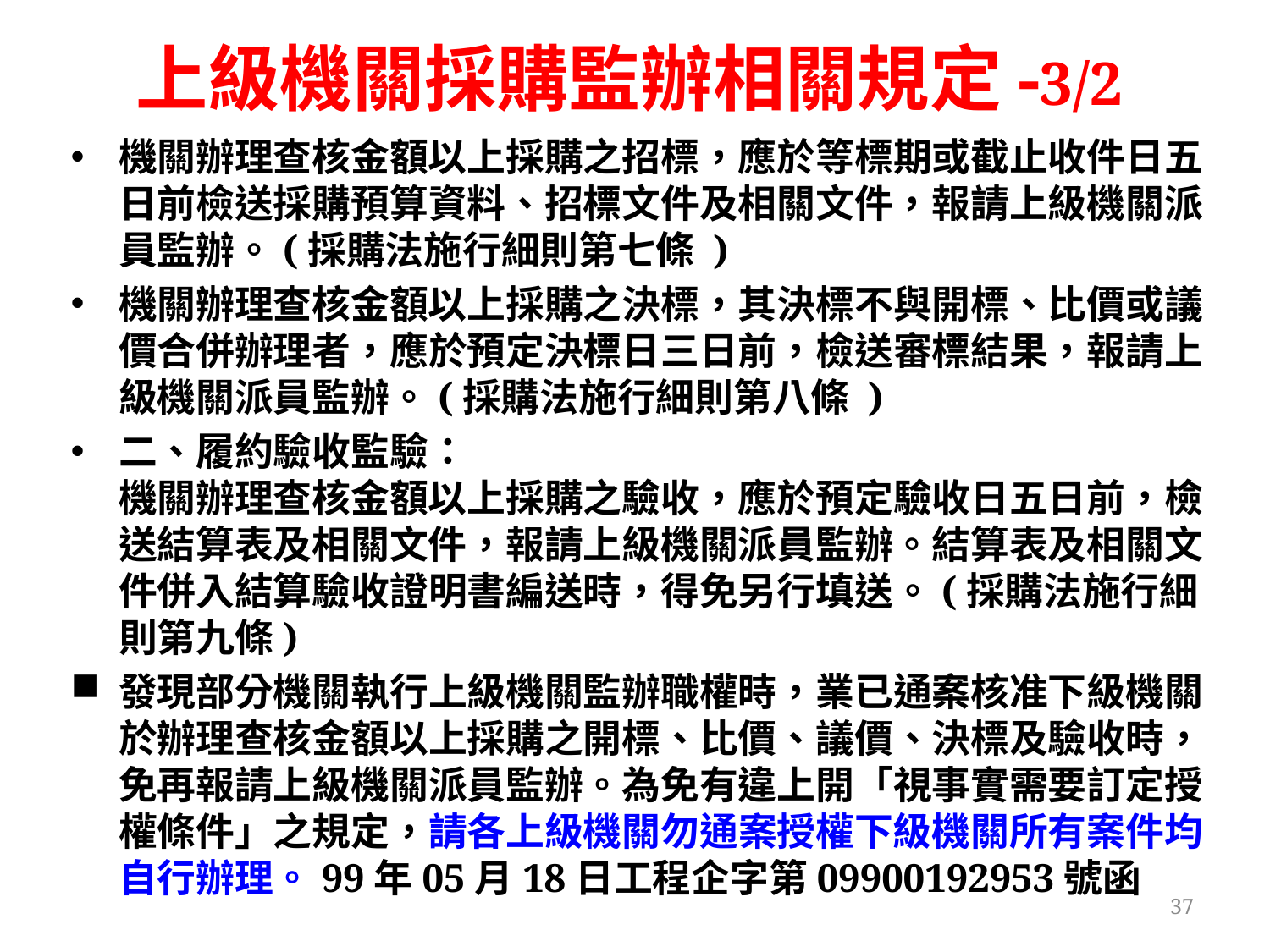

# 上級機關採購監辦相關規定-3/2
機關辦理查核金額以上採購之招標，應於等標期或截止收件日五日前檢送採購預算資料、招標文件及相關文件，報請上級機關派員監辦。(採購法施行細則第七條 )
機關辦理查核金額以上採購之決標，其決標不與開標、比價或議價合併辦理者，應於預定決標日三日前，檢送審標結果，報請上級機關派員監辦。(採購法施行細則第八條 )
二、履約驗收監驗：
機關辦理查核金額以上採購之驗收，應於預定驗收日五日前，檢送結算表及相關文件，報請上級機關派員監辦。結算表及相關文件併入結算驗收證明書編送時，得免另行填送。(採購法施行細則第九條)
發現部分機關執行上級機關監辦職權時，業已通案核准下級機關於辦理查核金額以上採購之開標、比價、議價、決標及驗收時，免再報請上級機關派員監辦。為免有違上開「視事實需要訂定授權條件」之規定，請各上級機關勿通案授權下級機關所有案件均自行辦理。99年05月18日工程企字第09900192953號函
37